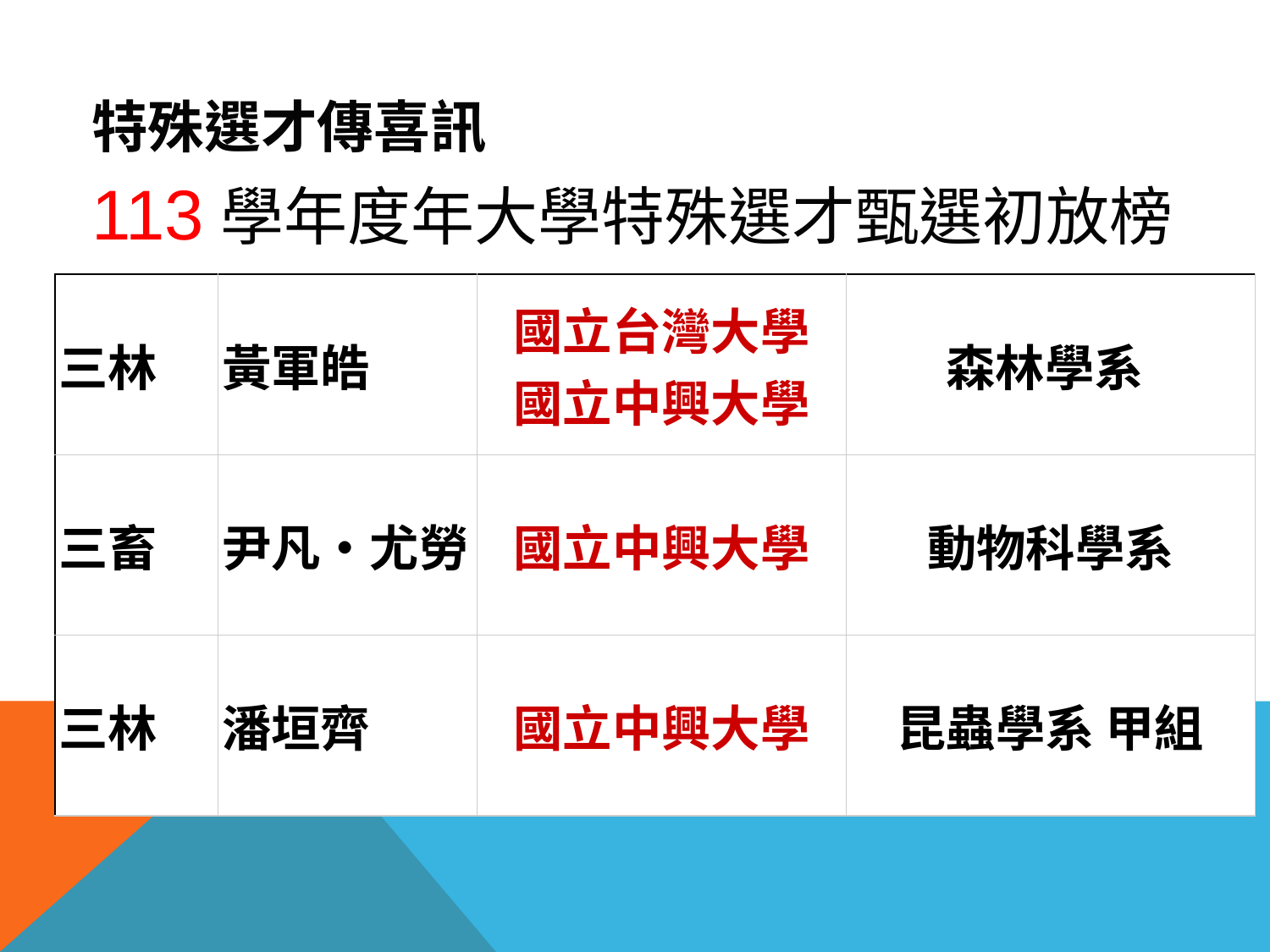

# 特殊選才傳喜訊
113學年度年大學特殊選才甄選初放榜
| 三林 | 黃軍皓 | 國立台灣大學 國立中興大學 | 森林學系 |
| --- | --- | --- | --- |
| 三畜 | 尹凡‧尤勞 | 國立中興大學 | 動物科學系 |
| 三林 | 潘垣齊 | 國立中興大學 | 昆蟲學系 甲組 |